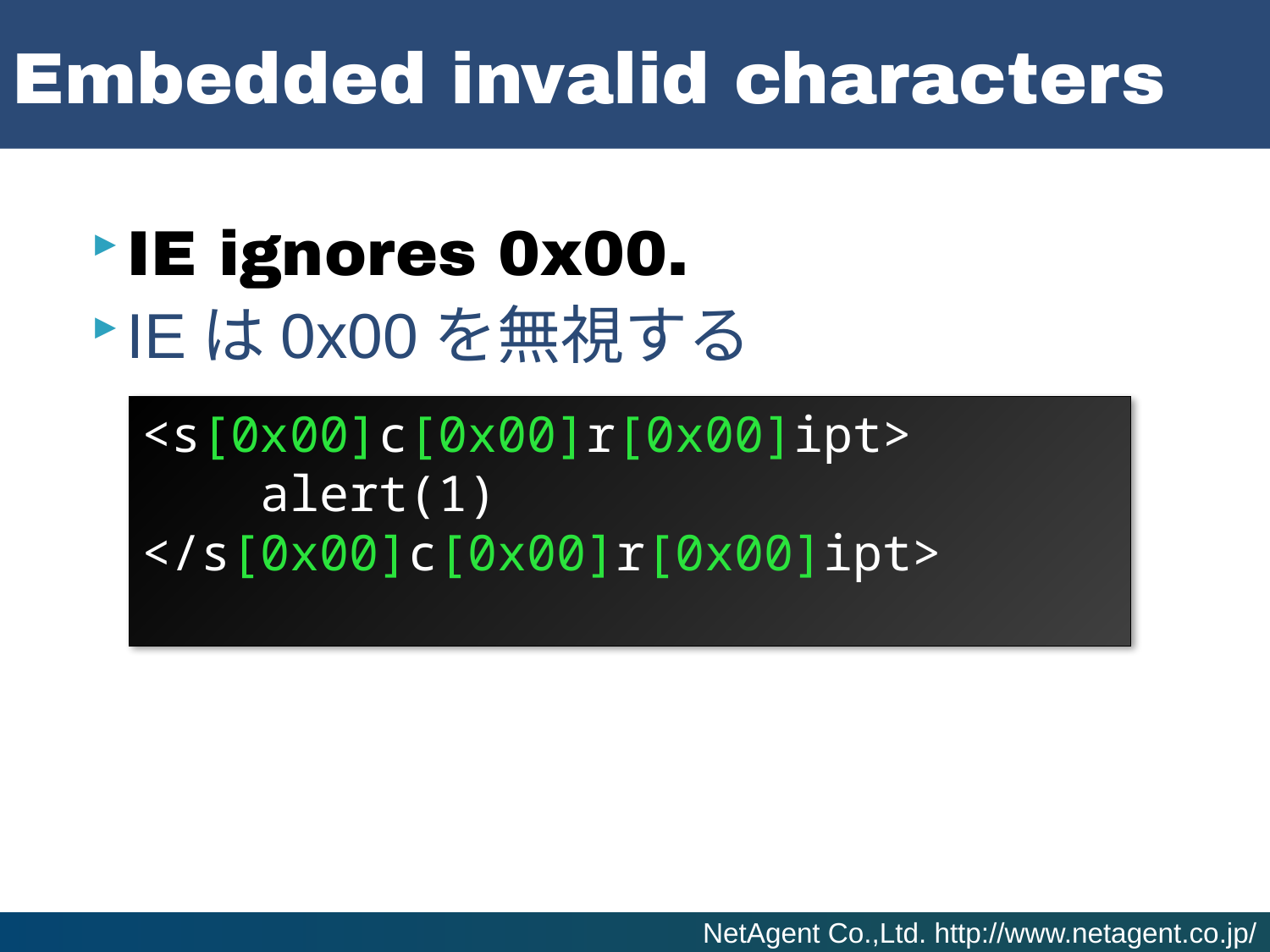

# Embedded invalid characters
IE ignores 0x00.
IEは0x00を無視する
<s[0x00]c[0x00]r[0x00]ipt>
    alert(1)
</s[0x00]c[0x00]r[0x00]ipt>